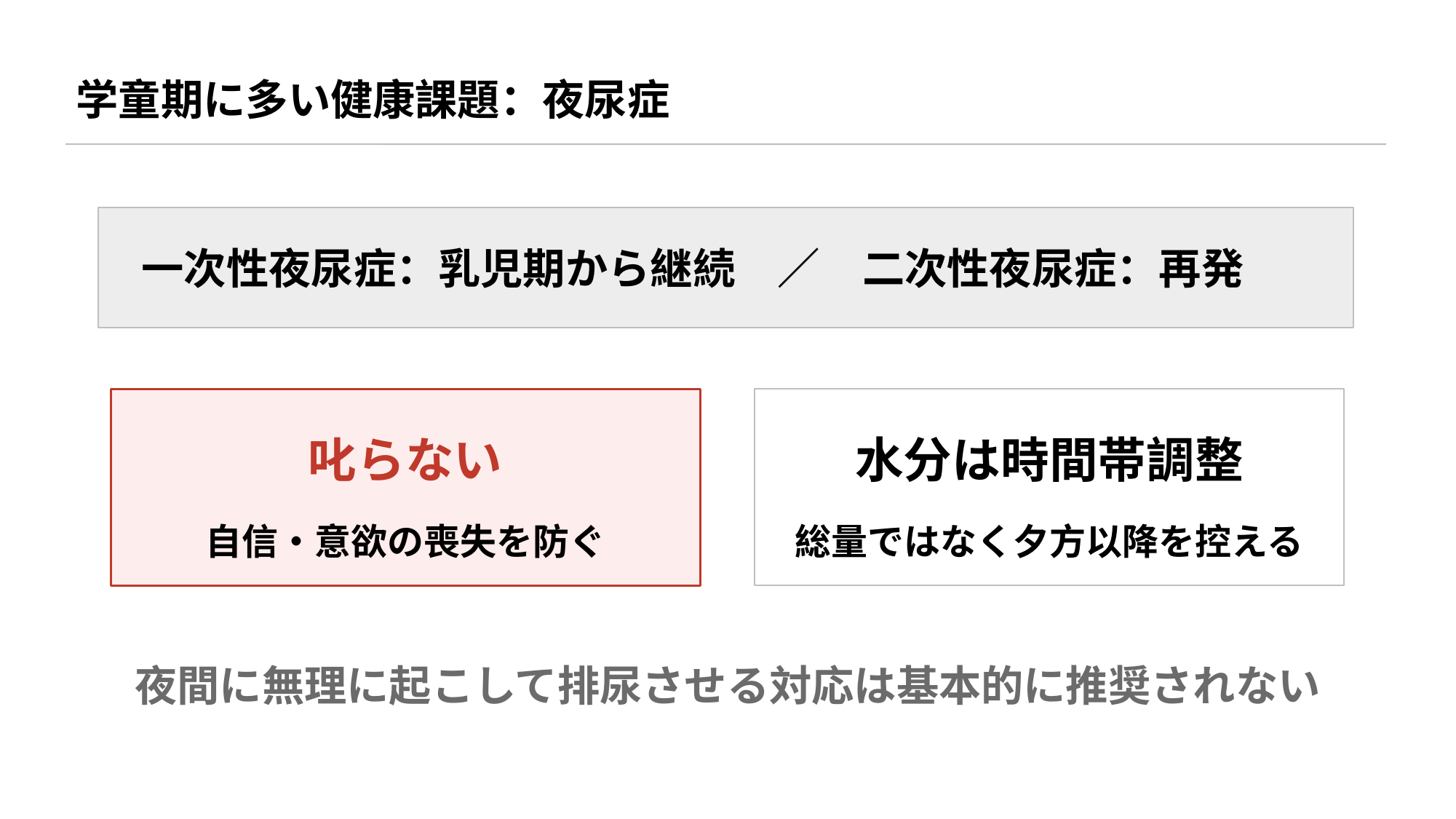

学童期に多い健康課題：夜尿症

一次性夜尿症：乳児期から継続　／　二次性夜尿症：再発

叱らない
水分は時間帯調整
自信・意欲の喪失を防ぐ
総量ではなく夕方以降を控える
夜間に無理に起こして排尿させる対応は基本的に推奨されない